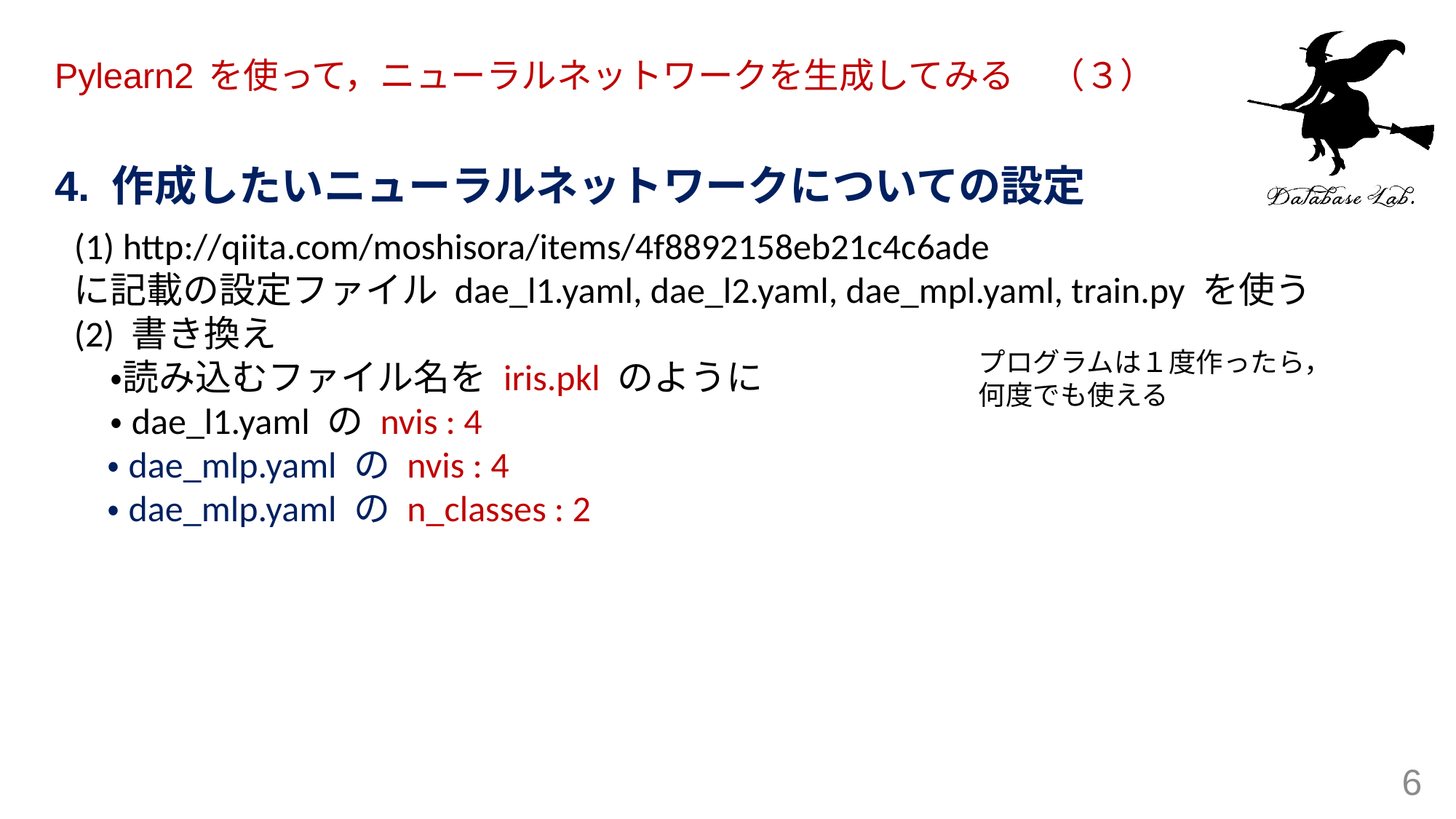

# Pylearn2 を使って，ニューラルネットワークを生成してみる　（３）
4. 作成したいニューラルネットワークについての設定
(1) http://qiita.com/moshisora/items/4f8892158eb21c4c6ade
に記載の設定ファイル dae_l1.yaml, dae_l2.yaml, dae_mpl.yaml, train.py を使う
(2) 書き換え
　・読み込むファイル名を iris.pkl のように
　・dae_l1.yaml の nvis : 4
   ・dae_mlp.yaml の nvis : 4
   ・dae_mlp.yaml の n_classes : 2
プログラムは１度作ったら，
何度でも使える
6